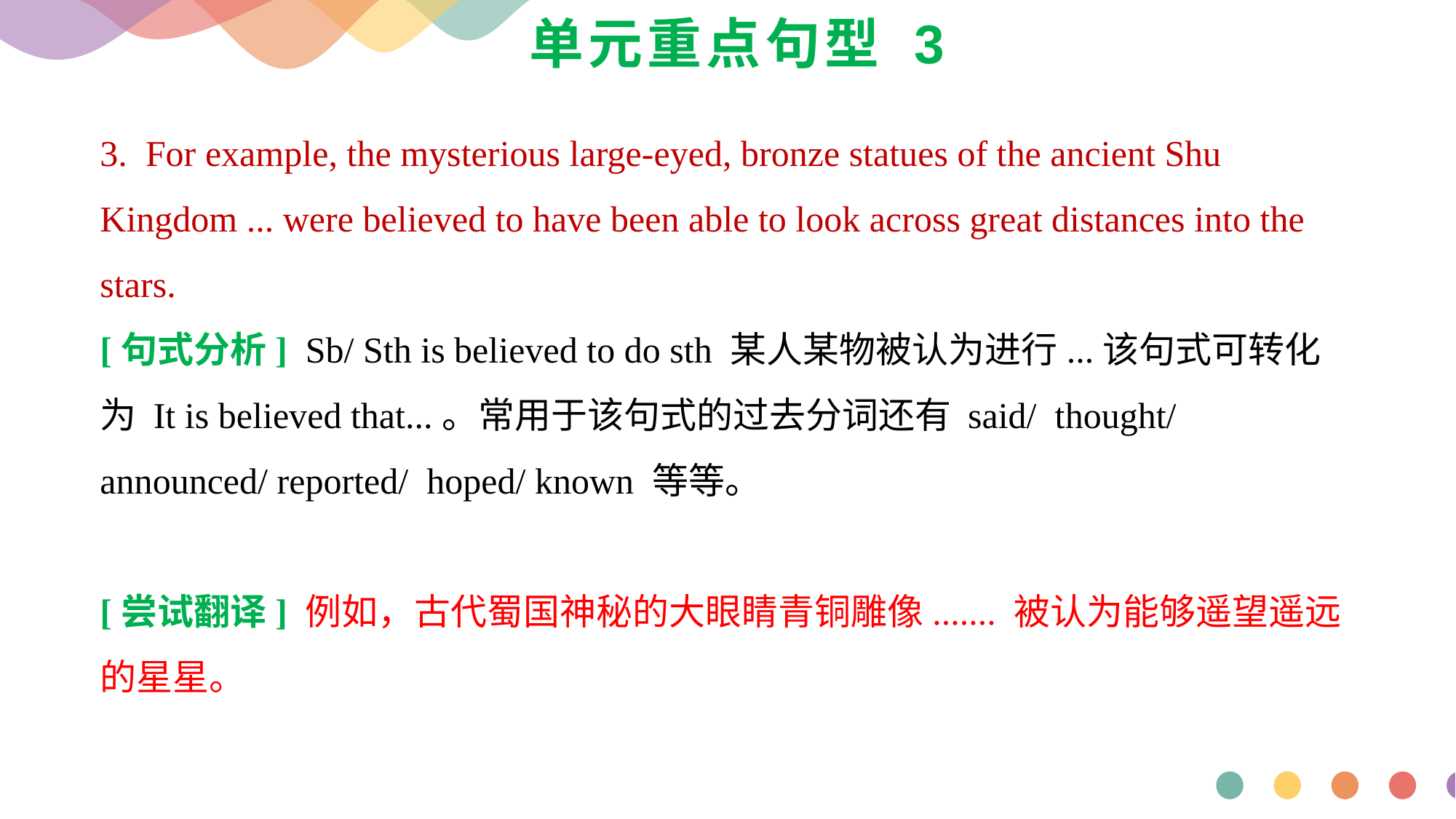

# 单元重点句型 3

3.  For example, the mysterious large-eyed, bronze statues of the ancient Shu Kingdom ... were believed to have been able to look across great distances into the stars.
[句式分析]  Sb/ Sth is believed to do sth 某人某物被认为进行...该句式可转化为 It is believed that...。常用于该句式的过去分词还有 said/  thought/  announced/ reported/  hoped/ known 等等。

[尝试翻译] 例如，古代蜀国神秘的大眼睛青铜雕像....... 被认为能够遥望遥远的星星。